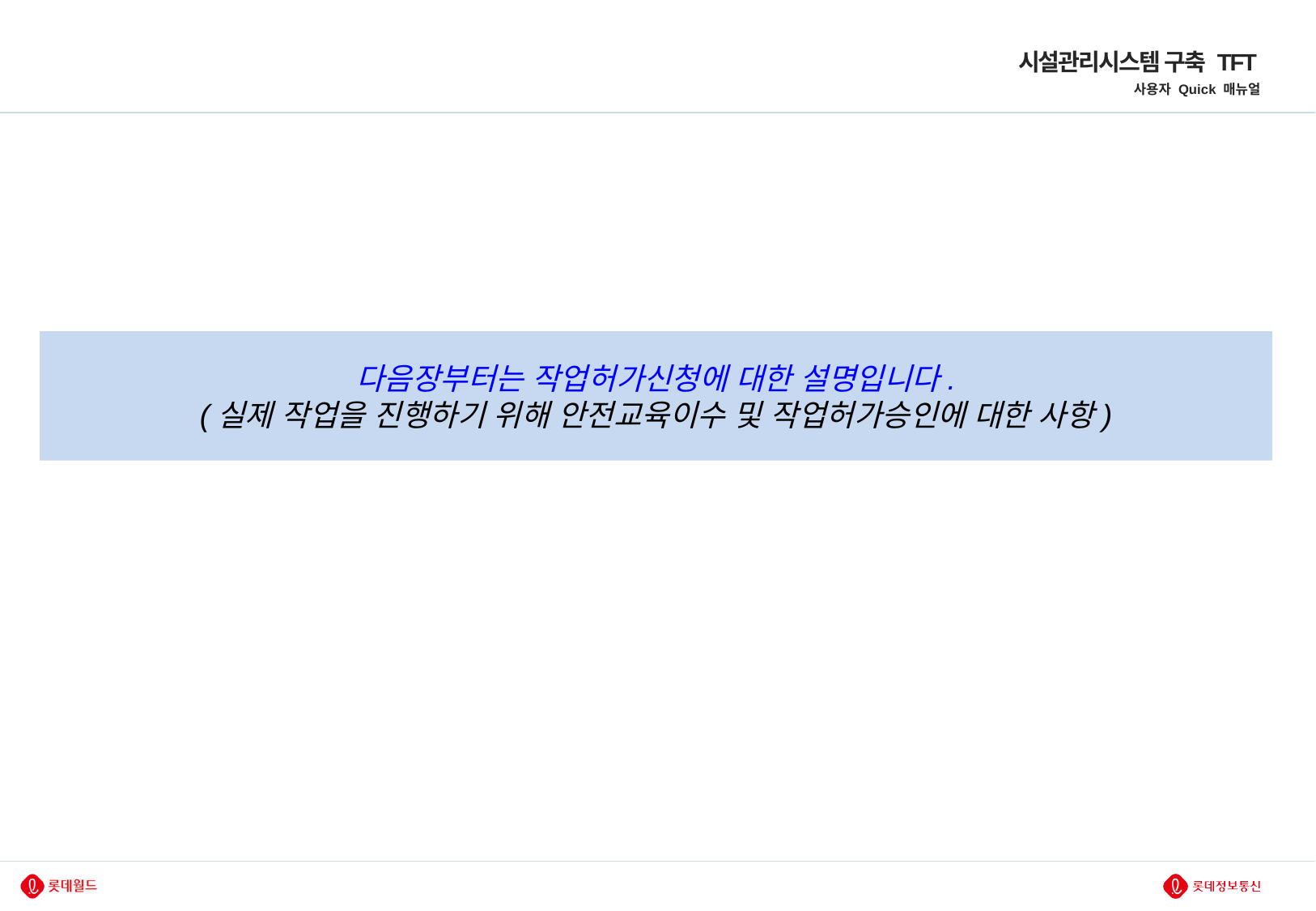

시설관리시스템 구축 TFT
사용자 Quick 매뉴얼
다음장부터는 작업허가신청에 대한 설명입니다.
(실제 작업을 진행하기 위해 안전교육이수 및 작업허가승인에 대한 사항)